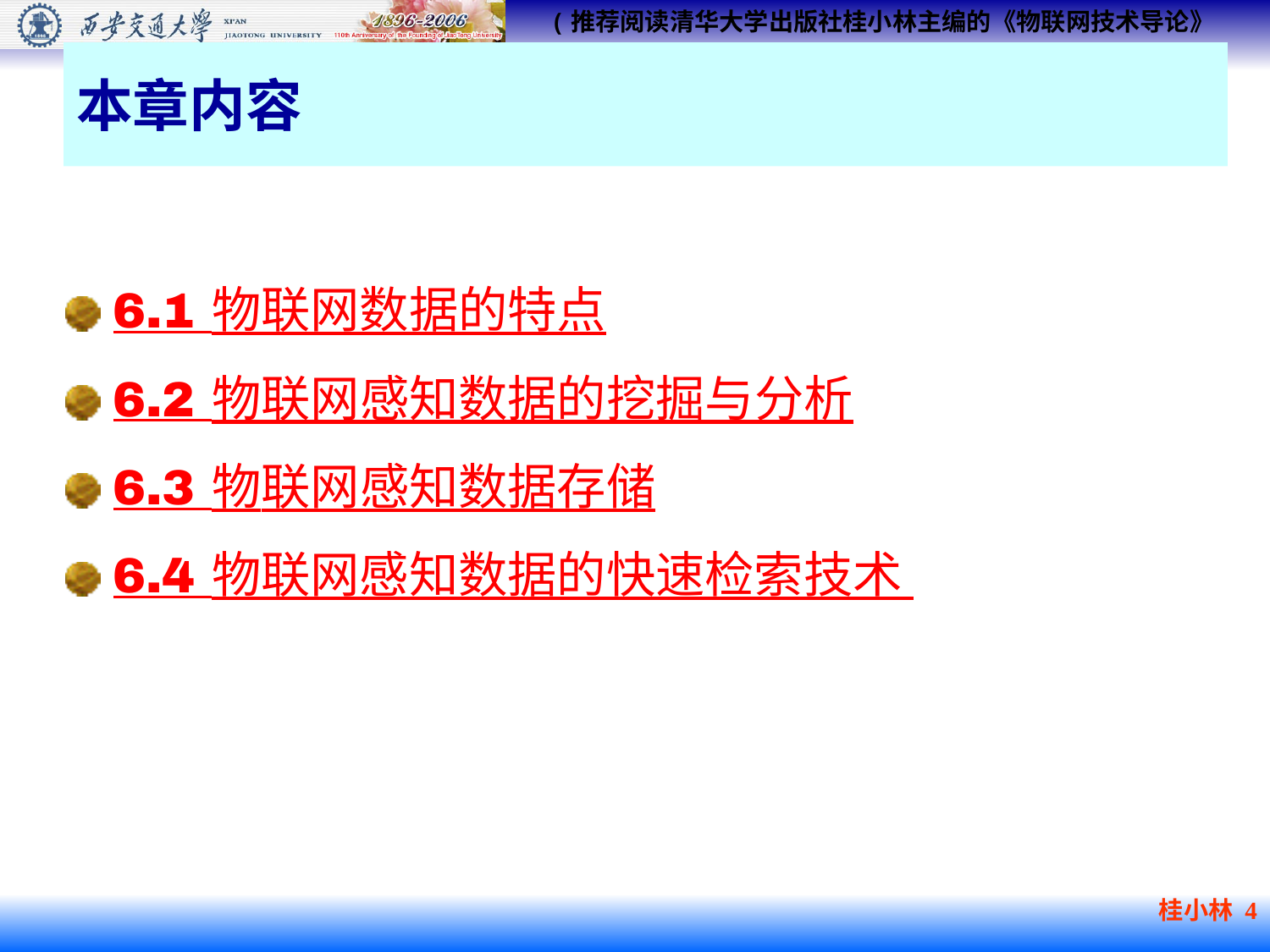

本章内容

6.1 物联网数据的特点
6.2 物联网感知数据的挖掘与分析
6.3 物联网感知数据存储
6.4 物联网感知数据的快速检索技术
桂小林 4